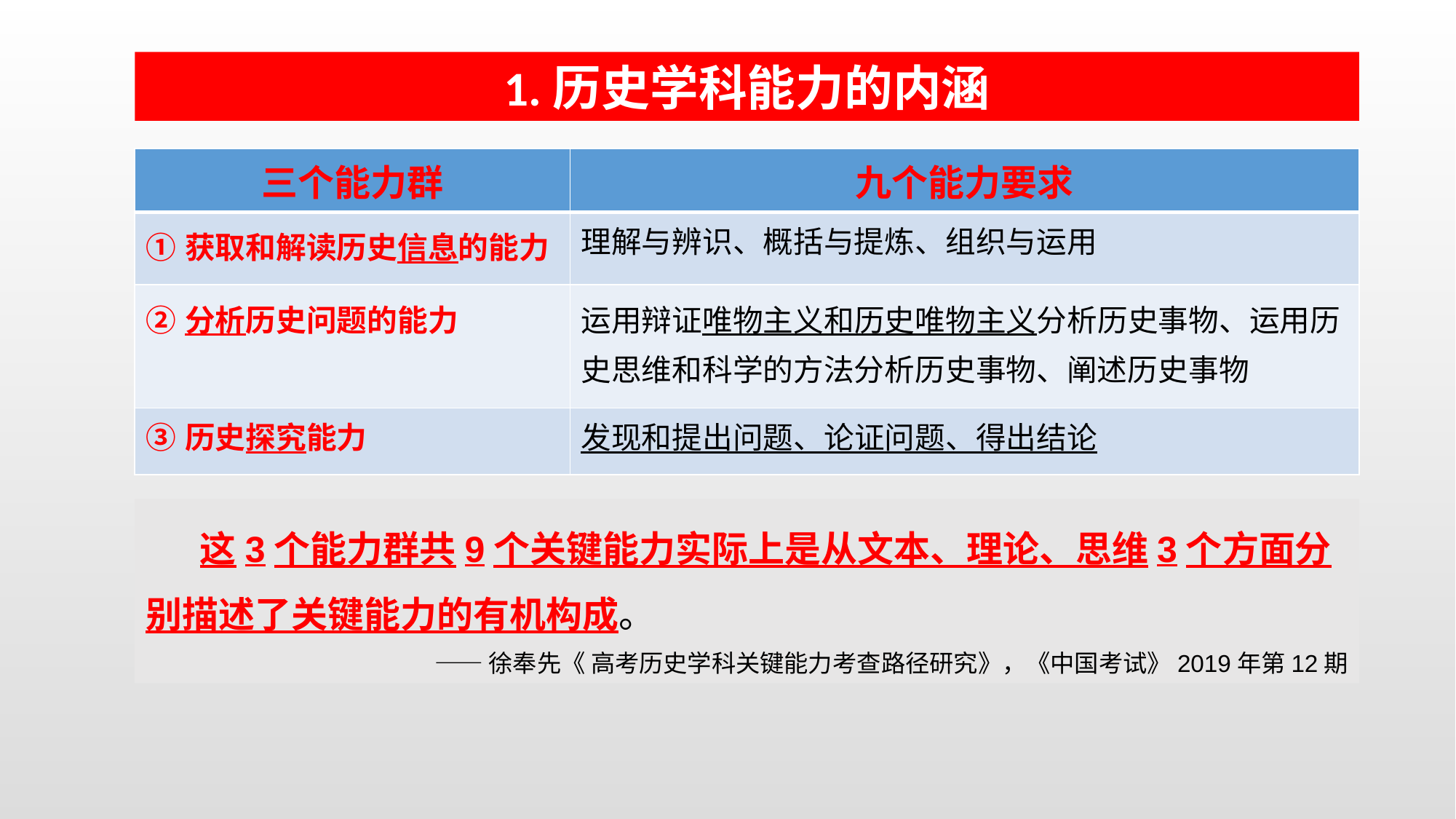

1.历史学科能力的内涵
| 三个能力群 | 九个能力要求 |
| --- | --- |
| ①获取和解读历史信息的能力 | 理解与辨识、概括与提炼、组织与运用 |
| ②分析历史问题的能力 | 运用辩证唯物主义和历史唯物主义分析历史事物、运用历史思维和科学的方法分析历史事物、阐述历史事物 |
| ③历史探究能力 | 发现和提出问题、论证问题、得出结论 |
       这3个能力群共9个关键能力实际上是从文本、理论、思维3个方面分别描述了关键能力的有机构成。
 ——徐奉先《 高考历史学科关键能力考查路径研究》，《中国考试》2019年第12期